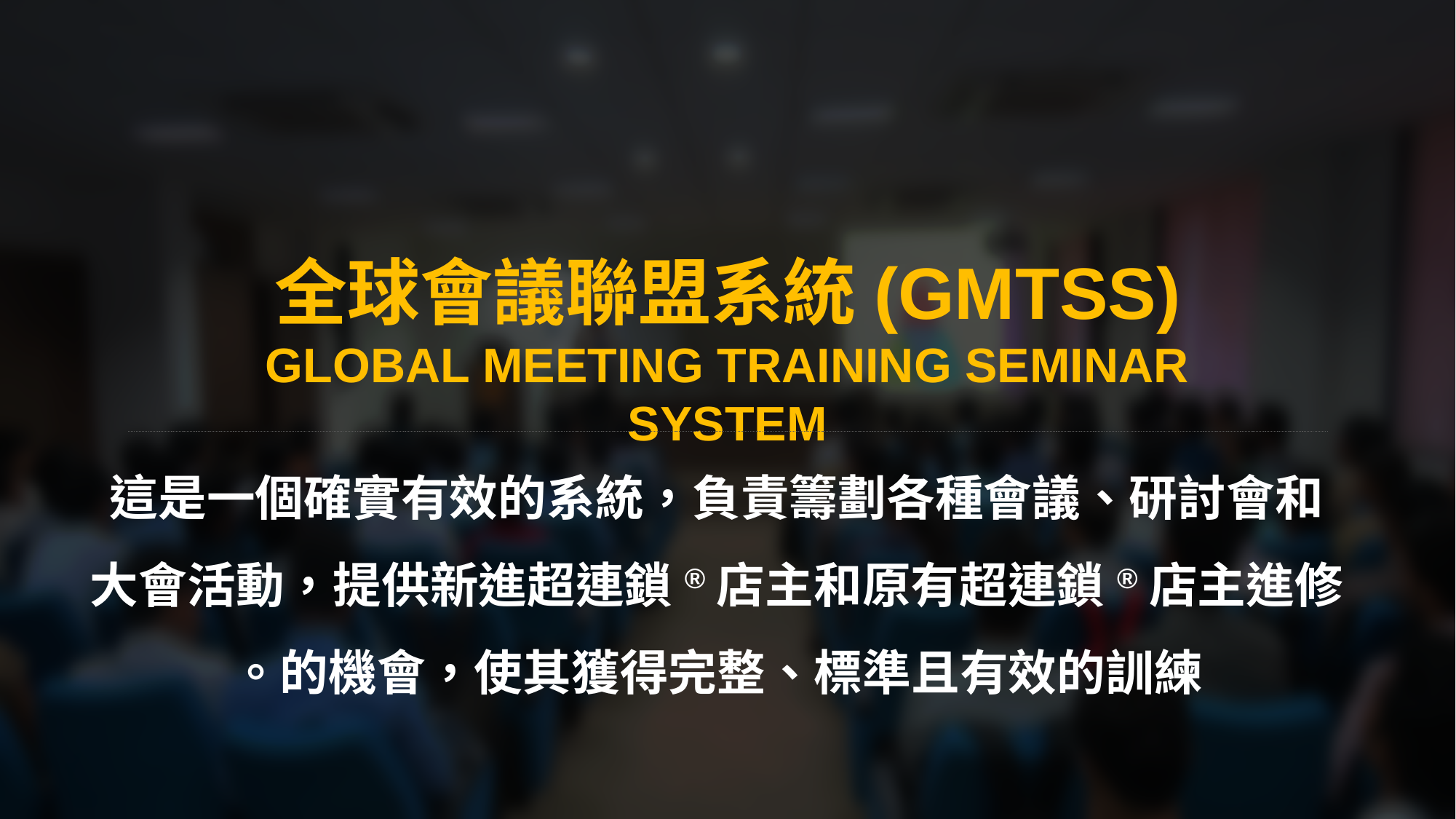

全球會議聯盟系統(GMTSS)
GLOBAL meeting training Seminar system
這是一個確實有效的系統，負責籌劃各種會議、研討會和大會活動，提供新進超連鎖®店主和原有超連鎖®店主進修的機會，使其獲得完整、標準且有效的訓練。